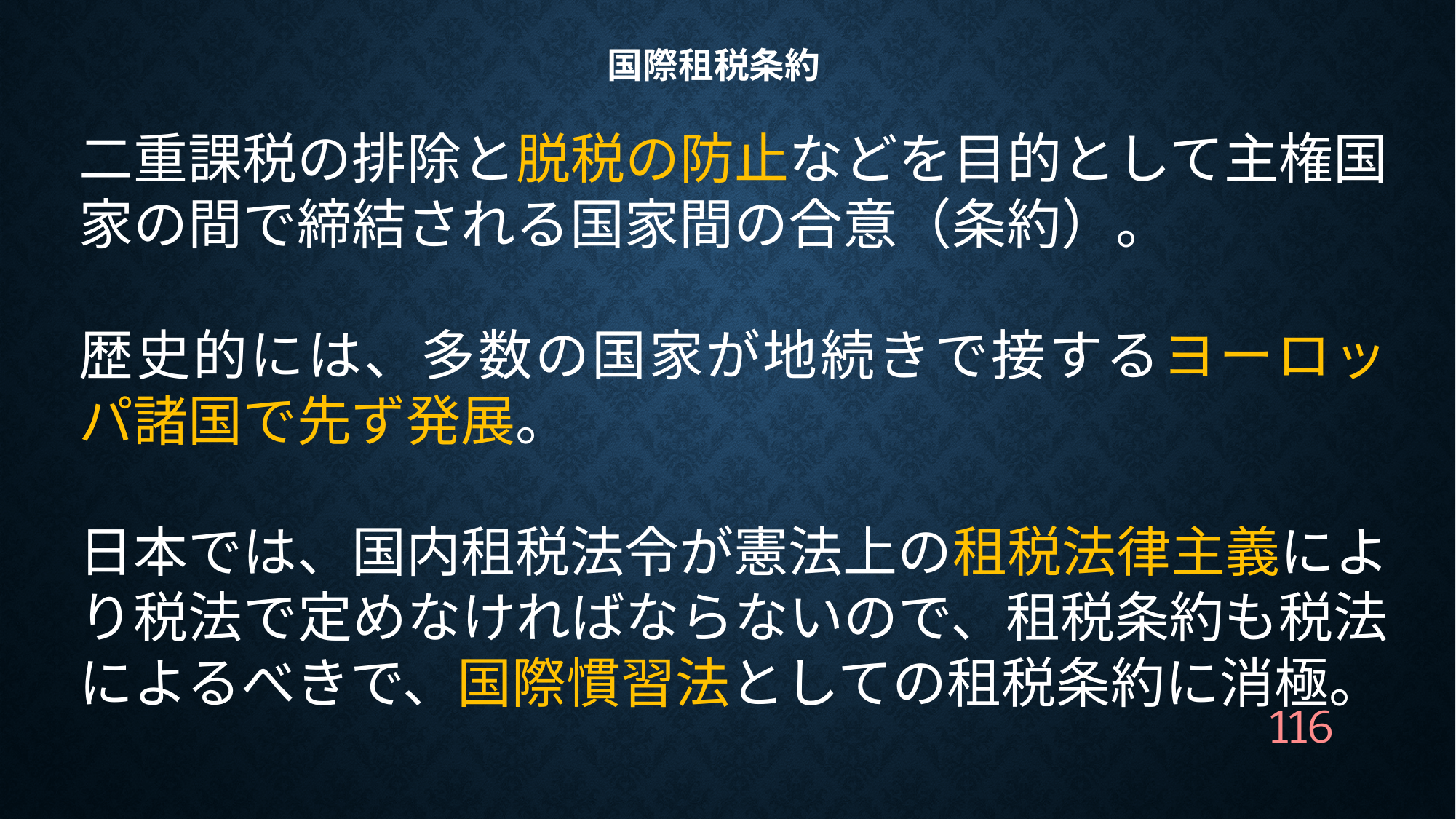

# 国際租税条約
二重課税の排除と脱税の防止などを目的として主権国家の間で締結される国家間の合意（条約）。

歴史的には、多数の国家が地続きで接するヨーロッパ諸国で先ず発展。

日本では、国内租税法令が憲法上の租税法律主義により税法で定めなければならないので、租税条約も税法によるべきで、国際慣習法としての租税条約に消極。
116